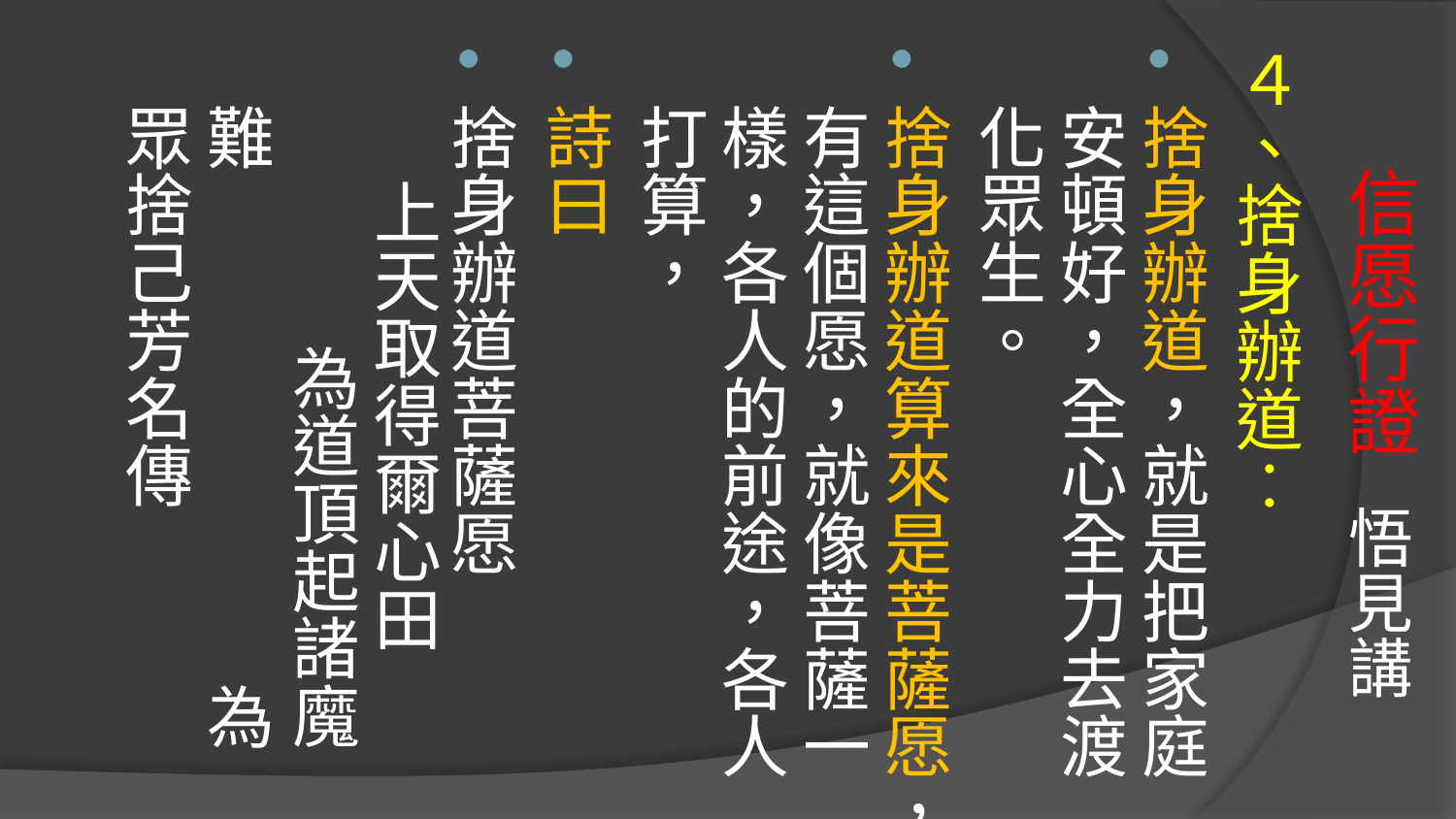

# 信愿行證   悟見講
４、捨身辦道︰
捨身辦道，就是把家庭安頓好，全心全力去渡化眾生。
捨身辦道算來是菩薩愿，有這個愿，就像菩薩一樣，各人的前途，各人打算，
詩曰
捨身辦道菩薩愿                   上天取得爾心田                         為道頂起諸魔難                                  為眾捨己芳名傳